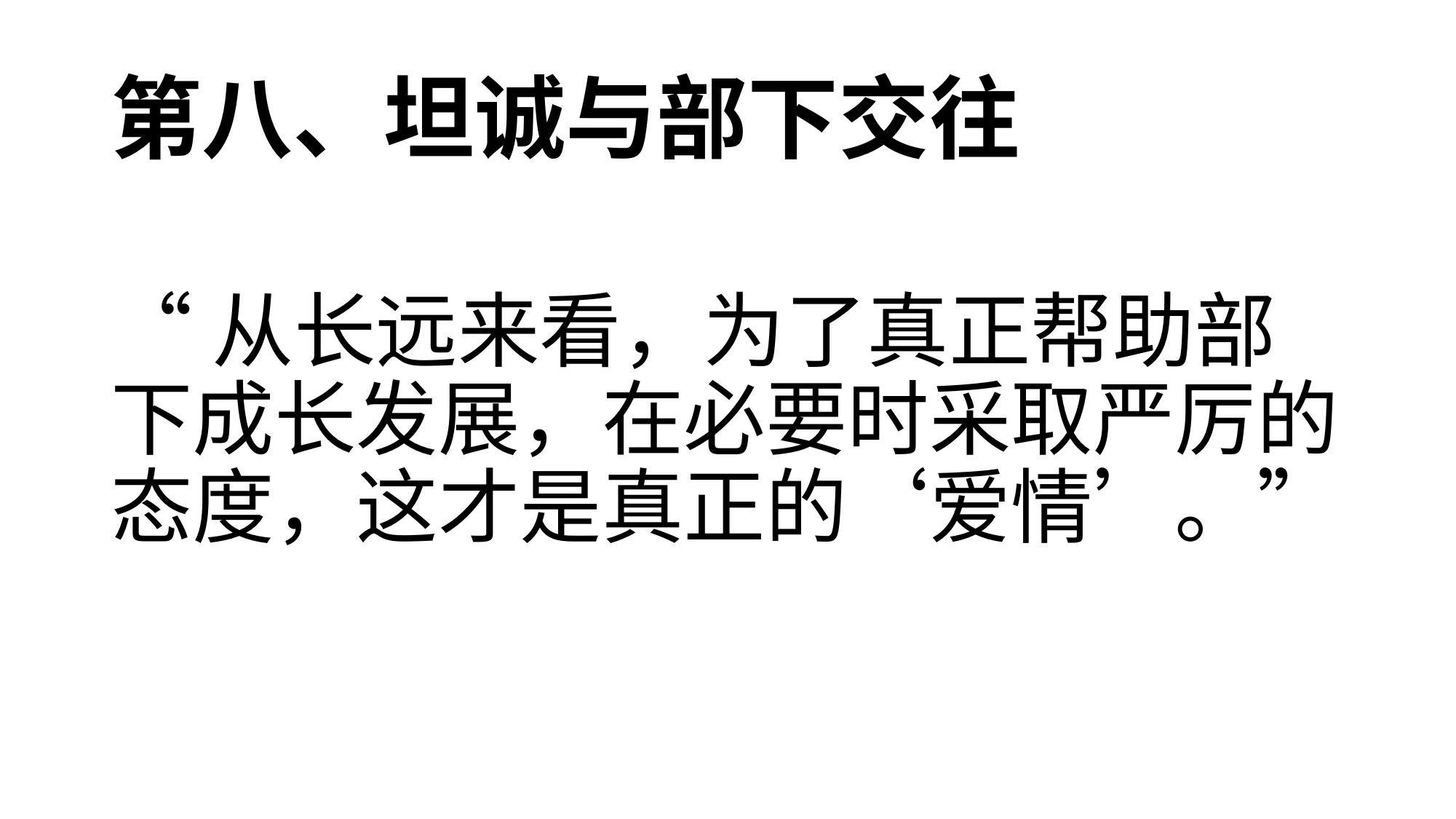

# 第八、坦诚与部下交往

“从长远来看，为了真正帮助部下成长发展，在必要时采取严厉的态度，这才是真正的‘爱情’。”